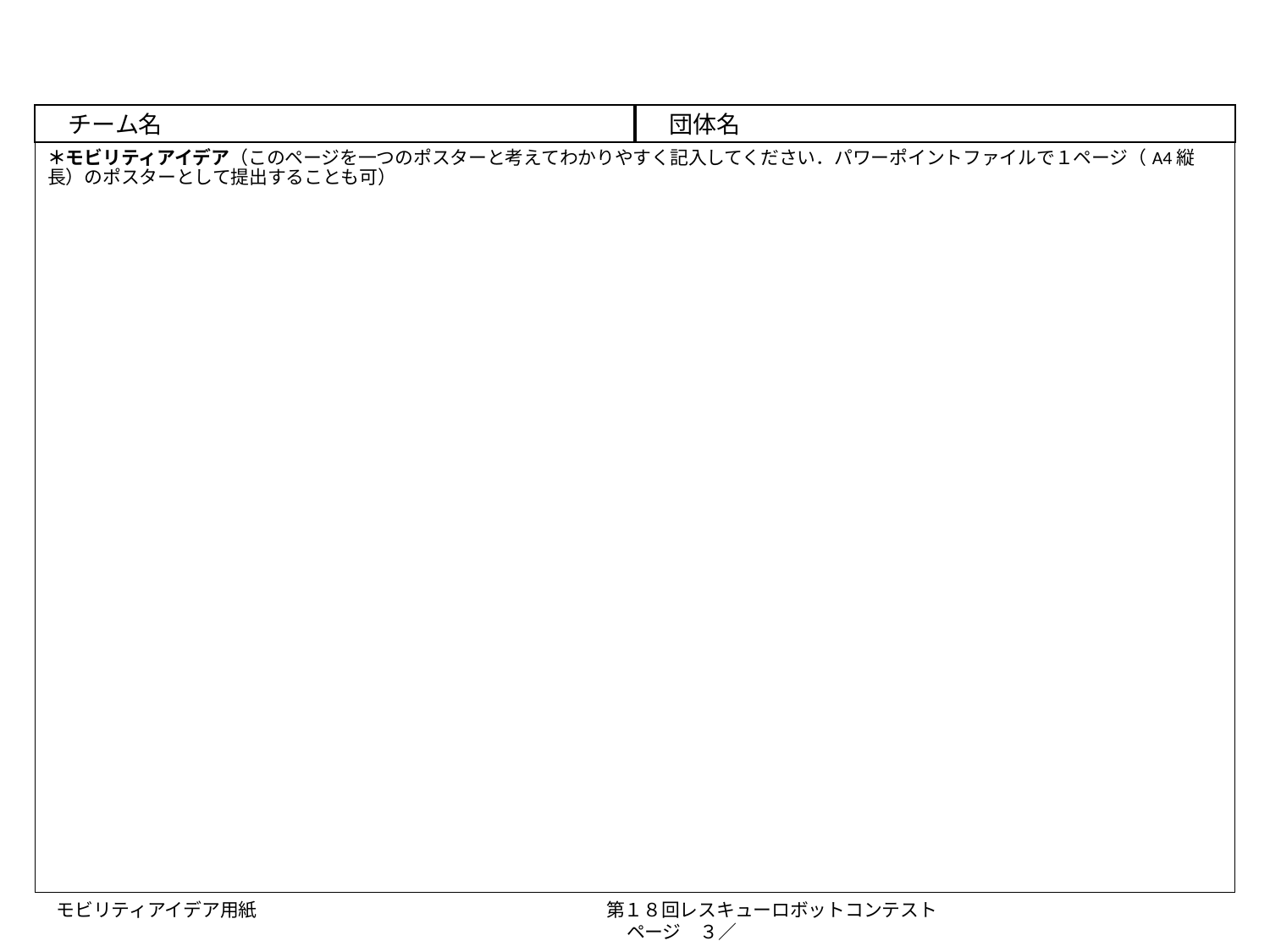

チーム名
　団体名
＊モビリティアイデア（このページを一つのポスターと考えてわかりやすく記入してください．パワーポイントファイルで１ページ（A4縦長）のポスターとして提出することも可）
モビリティアイデア用紙　　　　　　　　　　　　　　　　　　　第１８回レスキューロボットコンテスト　　　　　　　　　　　　　　　　　　　　　ページ　３／